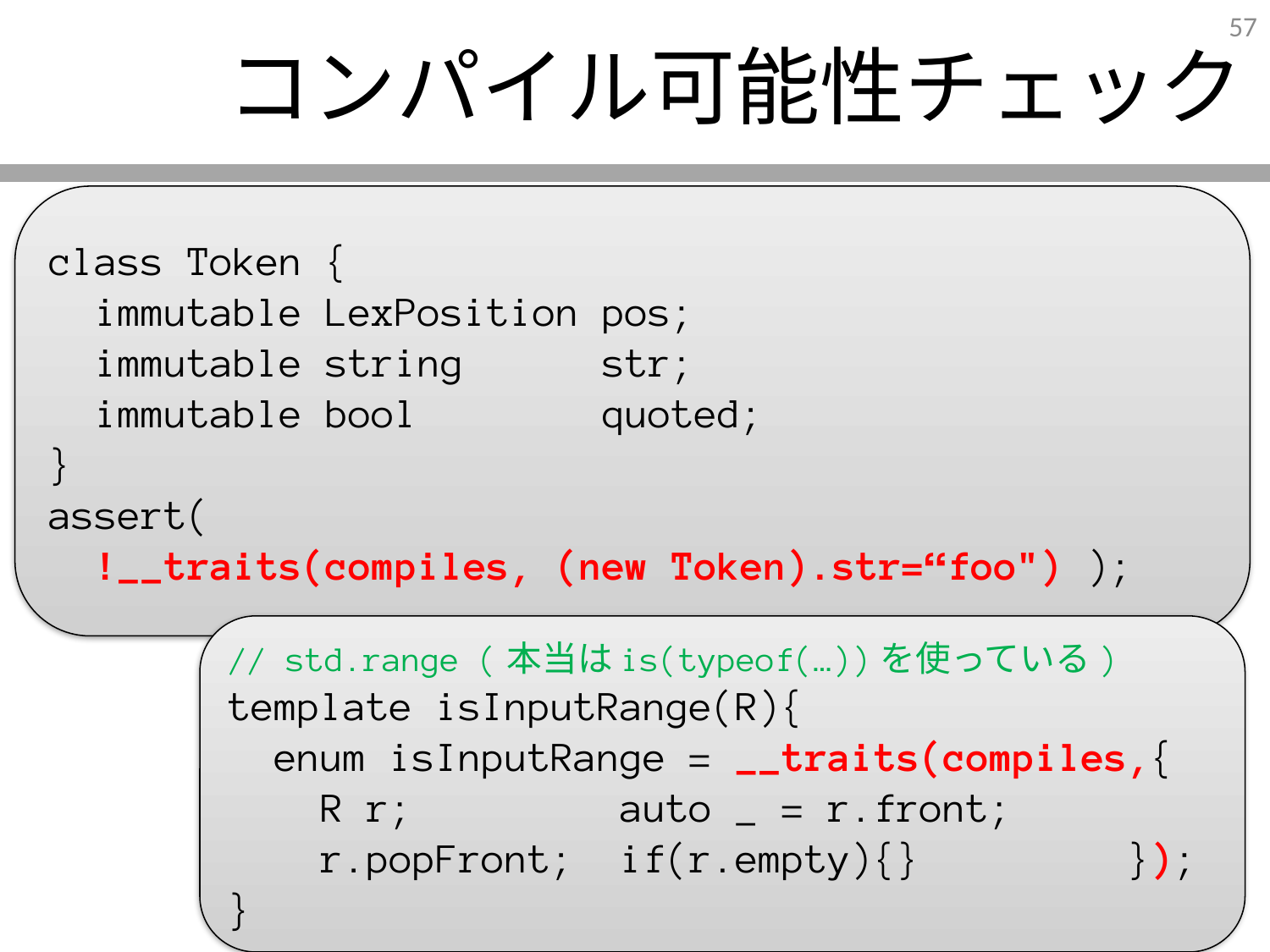

# コンパイル可能性チェック
class Token {
  immutable LexPosition pos;
  immutable string      str;
  immutable bool        quoted;
}
assert(
  !__traits(compiles, (new Token).str=“foo") );

// std.range (本当はis(typeof(…))を使っている)
template isInputRange(R){
  enum isInputRange = __traits(compiles,{
    R r;         auto _ = r.front;
    r.popFront;  if(r.empty){}         });
}